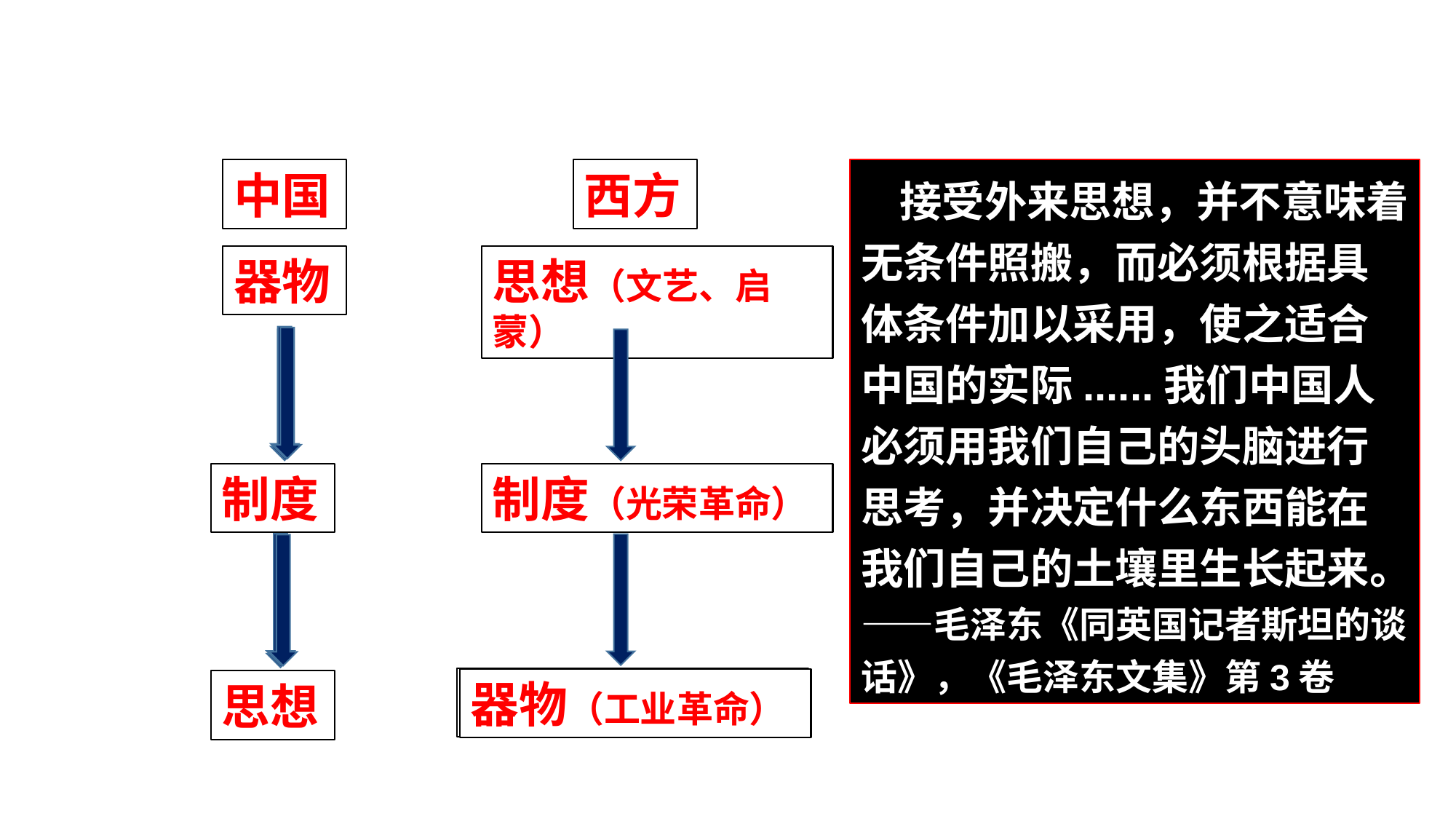

中国
西方
   接受外来思想，并不意味着无条件照搬，而必须根据具体条件加以采用，使之适合中国的实际......我们中国人必须用我们自己的头脑进行思考，并决定什么东西能在我们自己的土壤里生长起来。——毛泽东《同英国记者斯坦的谈话》，《毛泽东文集》第3卷
器物
思想（文艺、启蒙）

制度
制度（光荣革命）

器物（工业革命）
器物（工业革命）
思想